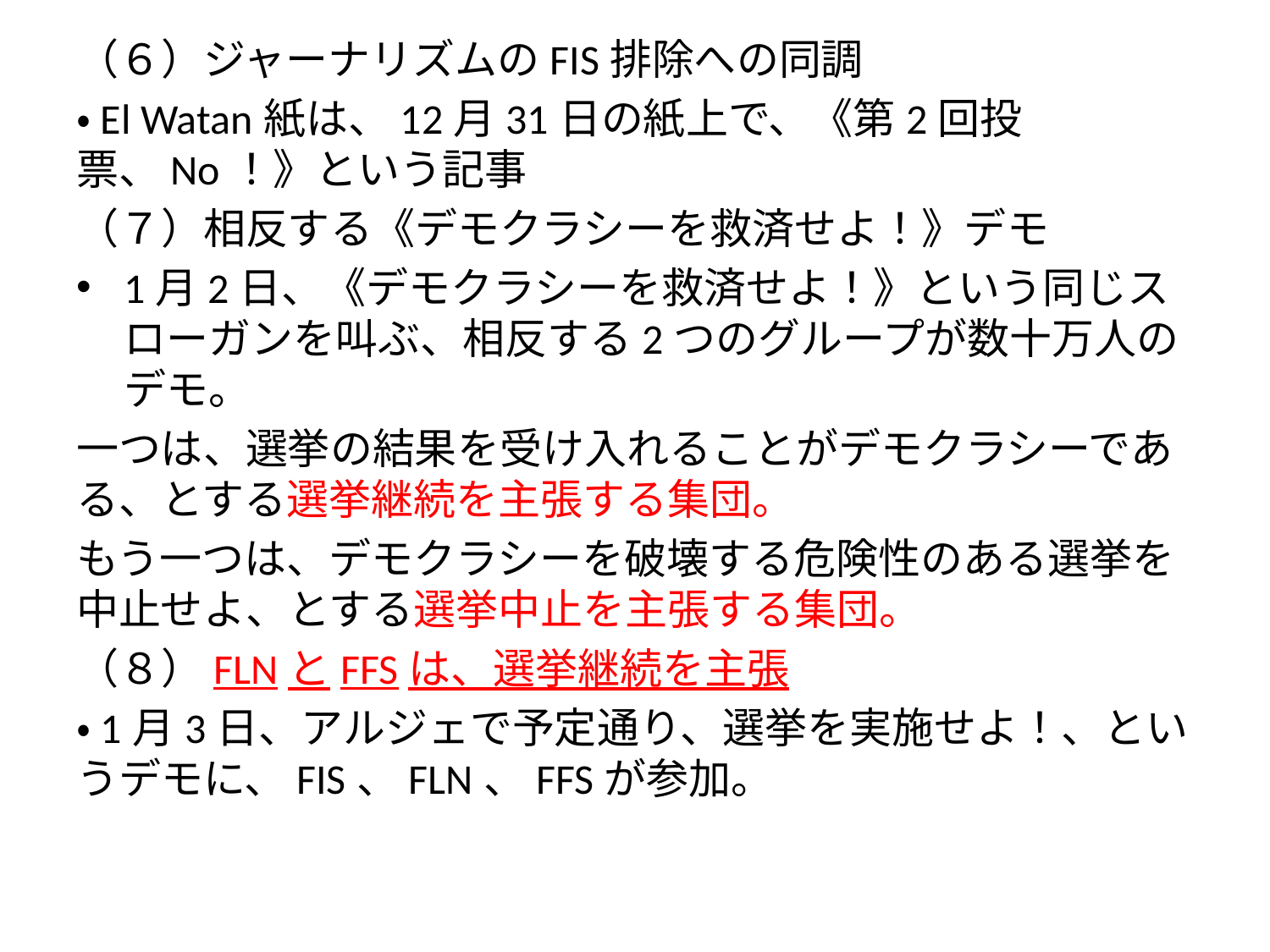

（６）ジャーナリズムのFIS排除への同調
・El Watan紙は、12月31日の紙上で、《第2回投票、No！》という記事
（７）相反する《デモクラシーを救済せよ！》デモ
1月2日、《デモクラシーを救済せよ！》という同じスローガンを叫ぶ、相反する2つのグループが数十万人のデモ。
一つは、選挙の結果を受け入れることがデモクラシーである、とする選挙継続を主張する集団。
もう一つは、デモクラシーを破壊する危険性のある選挙を中止せよ、とする選挙中止を主張する集団。
（８）FLNとFFSは、選挙継続を主張
・1月3日、アルジェで予定通り、選挙を実施せよ！、というデモに、FIS、FLN、FFSが参加。